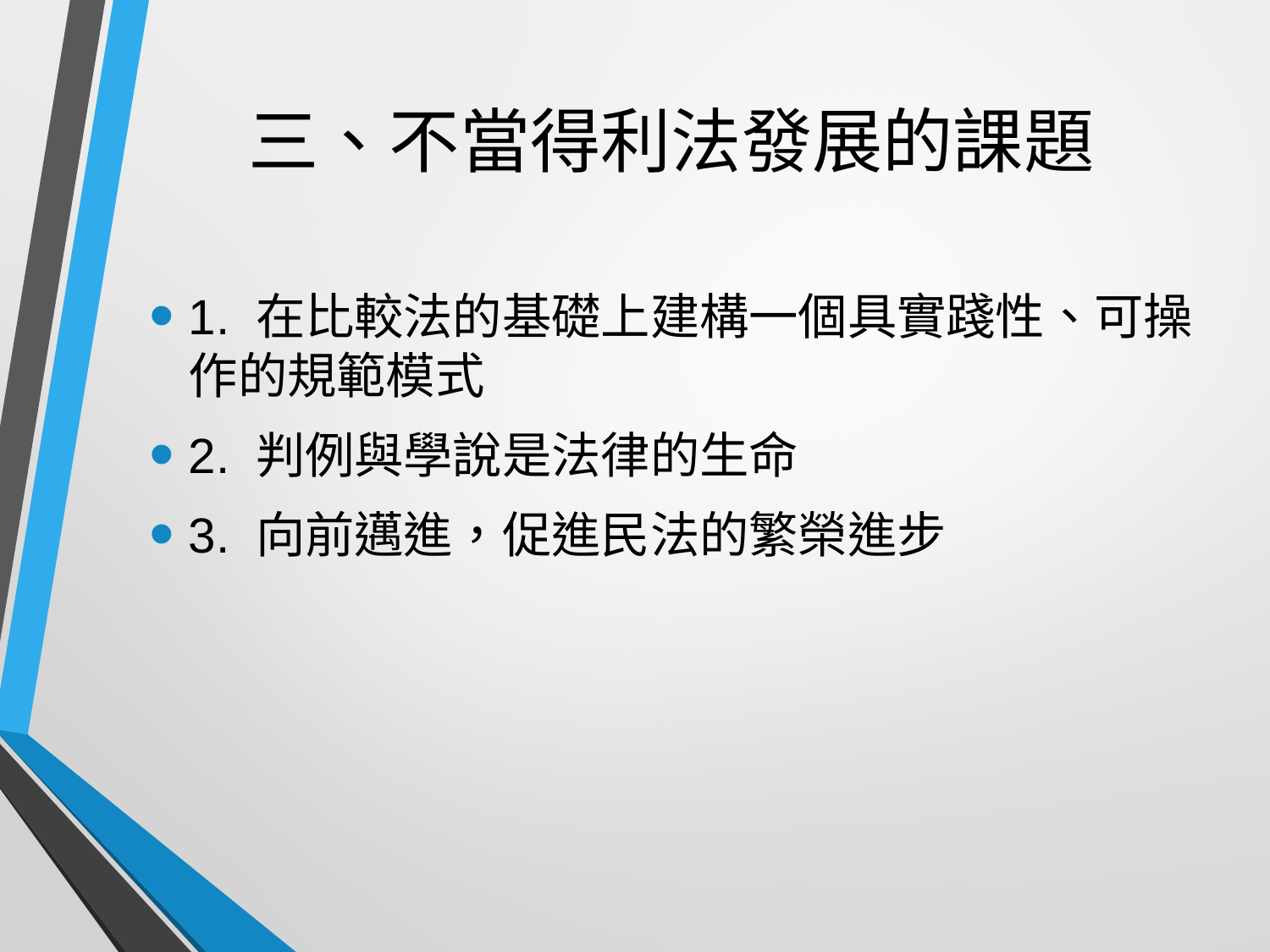

# 三、不當得利法發展的課題
1. 在比較法的基礎上建構一個具實踐性、可操作的規範模式
2. 判例與學說是法律的生命
3. 向前邁進，促進民法的繁榮進步